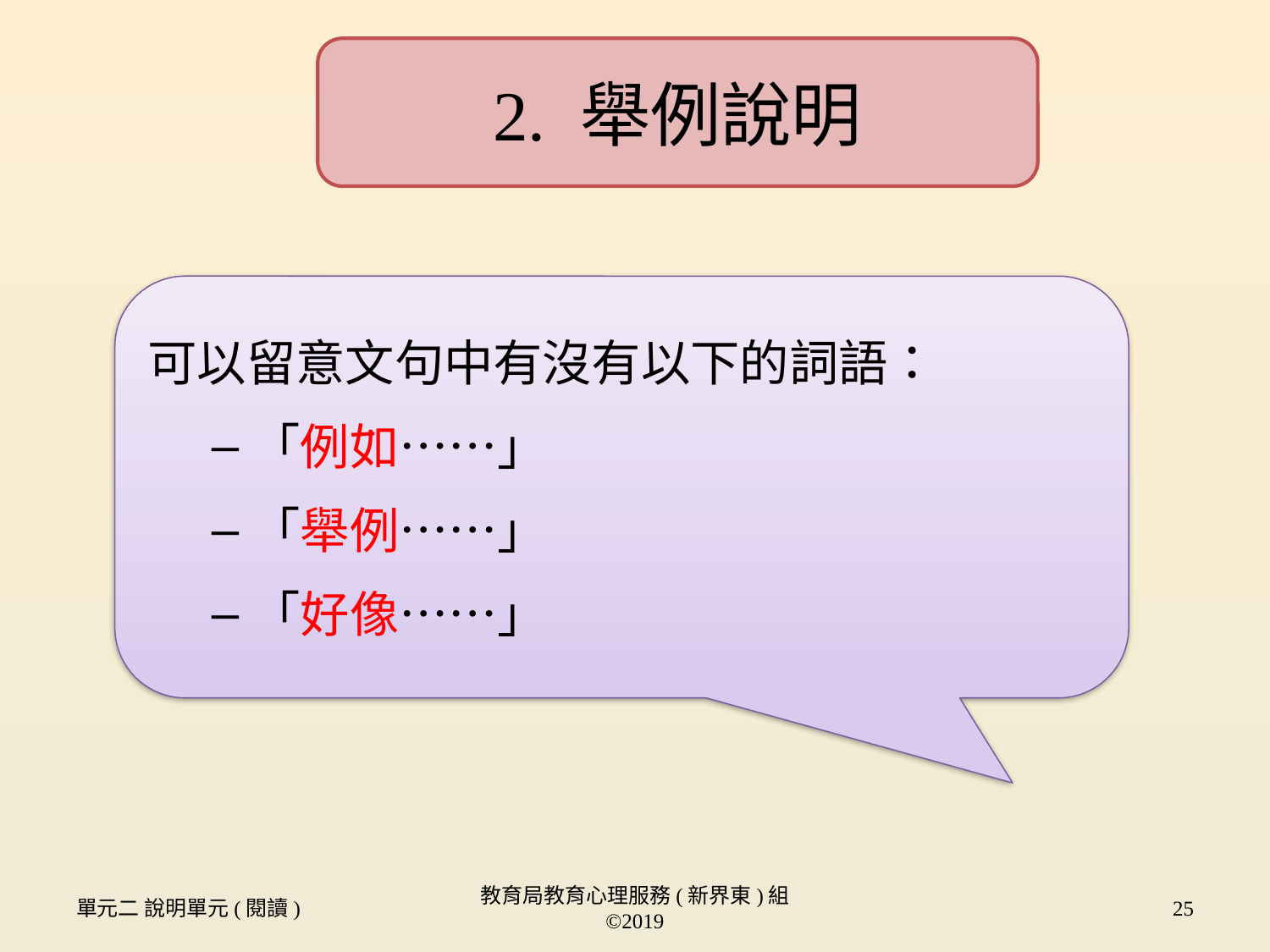

2. 舉例說明
可以留意文句中有沒有以下的詞語：
「例如……」
「舉例……」
「好像……」

單元二 說明單元(閱讀)
教育局教育心理服務(新界東)組 ©2019
25